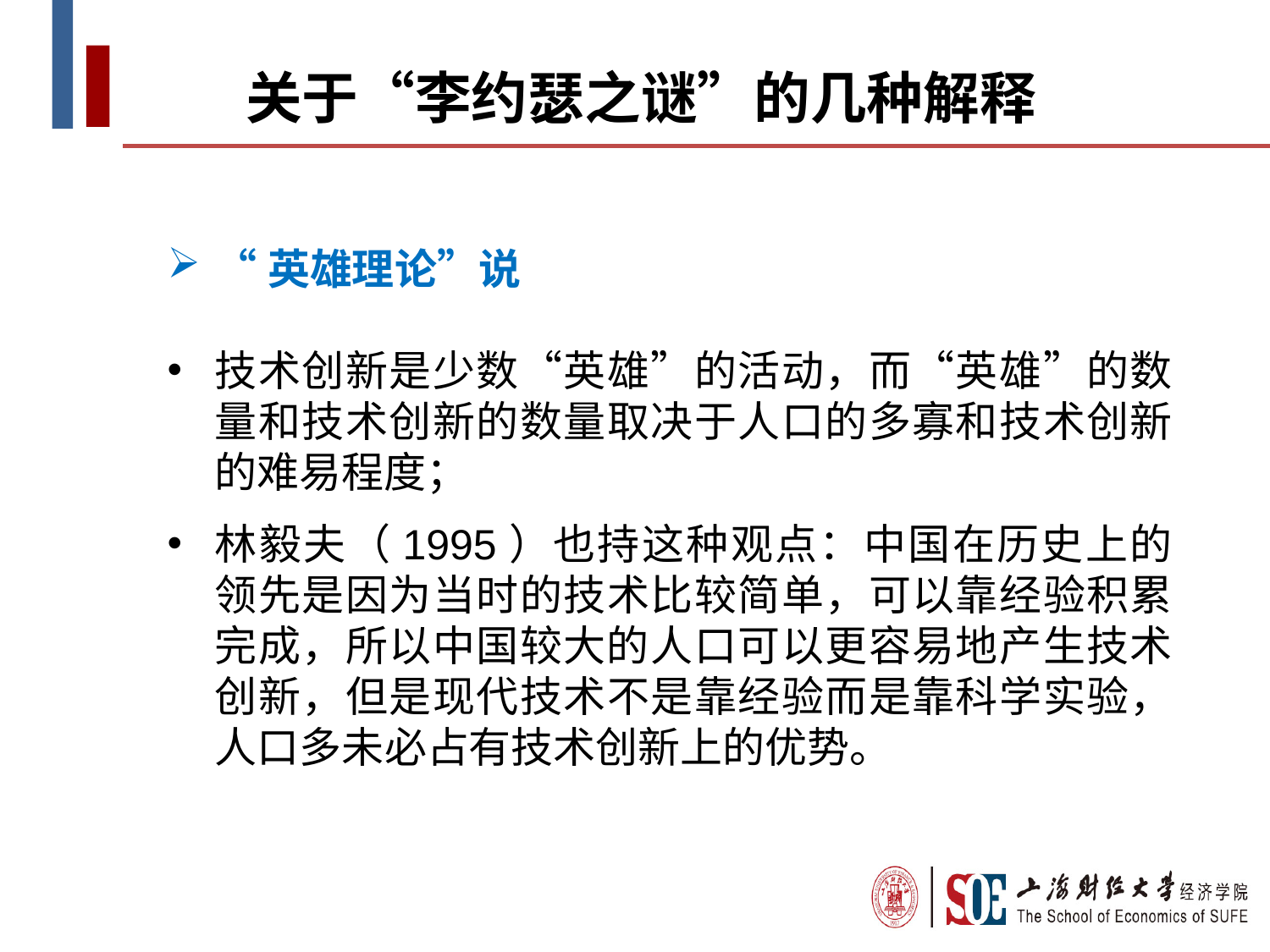

关于“李约瑟之谜”的几种解释
“英雄理论”说

技术创新是少数“英雄”的活动，而“英雄”的数量和技术创新的数量取决于人口的多寡和技术创新的难易程度；
林毅夫（1995）也持这种观点：中国在历史上的领先是因为当时的技术比较简单，可以靠经验积累完成，所以中国较大的人口可以更容易地产生技术创新，但是现代技术不是靠经验而是靠科学实验，人口多未必占有技术创新上的优势。